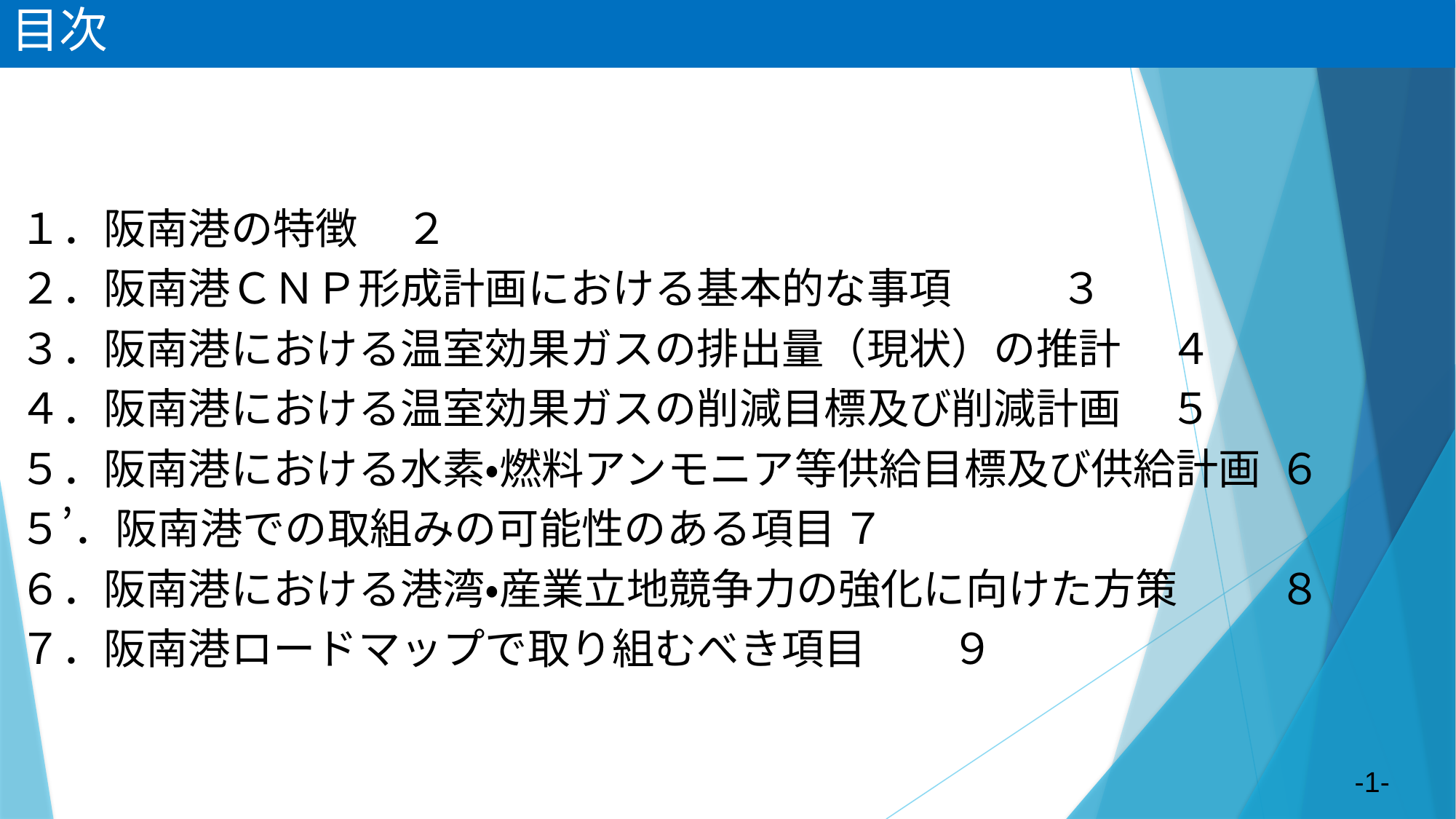

目次
１．阪南港の特徴	２
２．阪南港ＣＮＰ形成計画における基本的な事項	３
３．阪南港における温室効果ガスの排出量（現状）の推計	４
４．阪南港における温室効果ガスの削減目標及び削減計画	５
５．阪南港における水素・燃料アンモニア等供給目標及び供給計画	６
５’．阪南港での取組みの可能性のある項目	７
６．阪南港における港湾・産業立地競争力の強化に向けた方策	８
７．阪南港ロードマップで取り組むべき項目	９
-1-